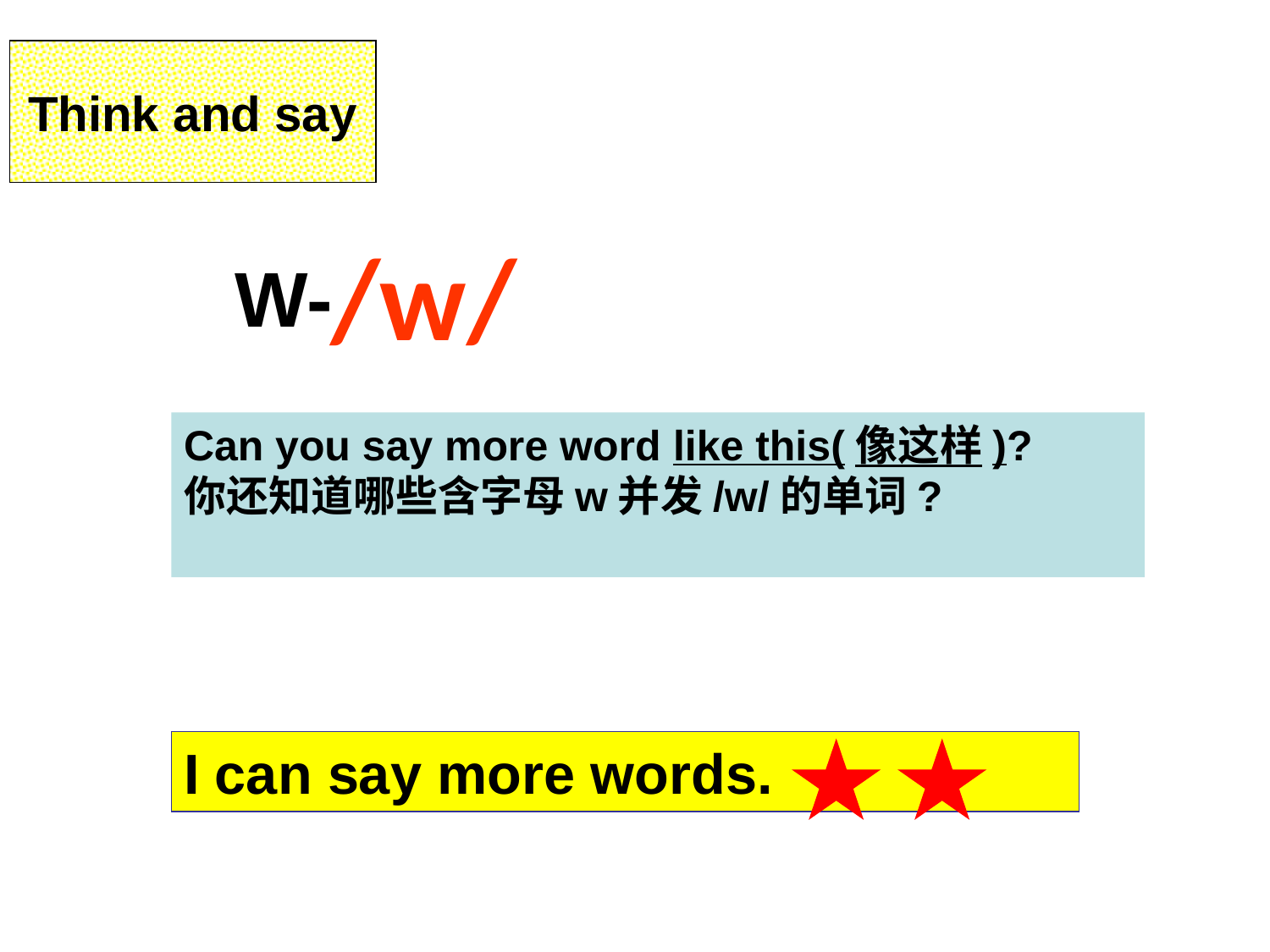

Think and say
/w/
W-
Can you say more word like this(像这样)?
你还知道哪些含字母w并发/w/的单词?

I can say more words.